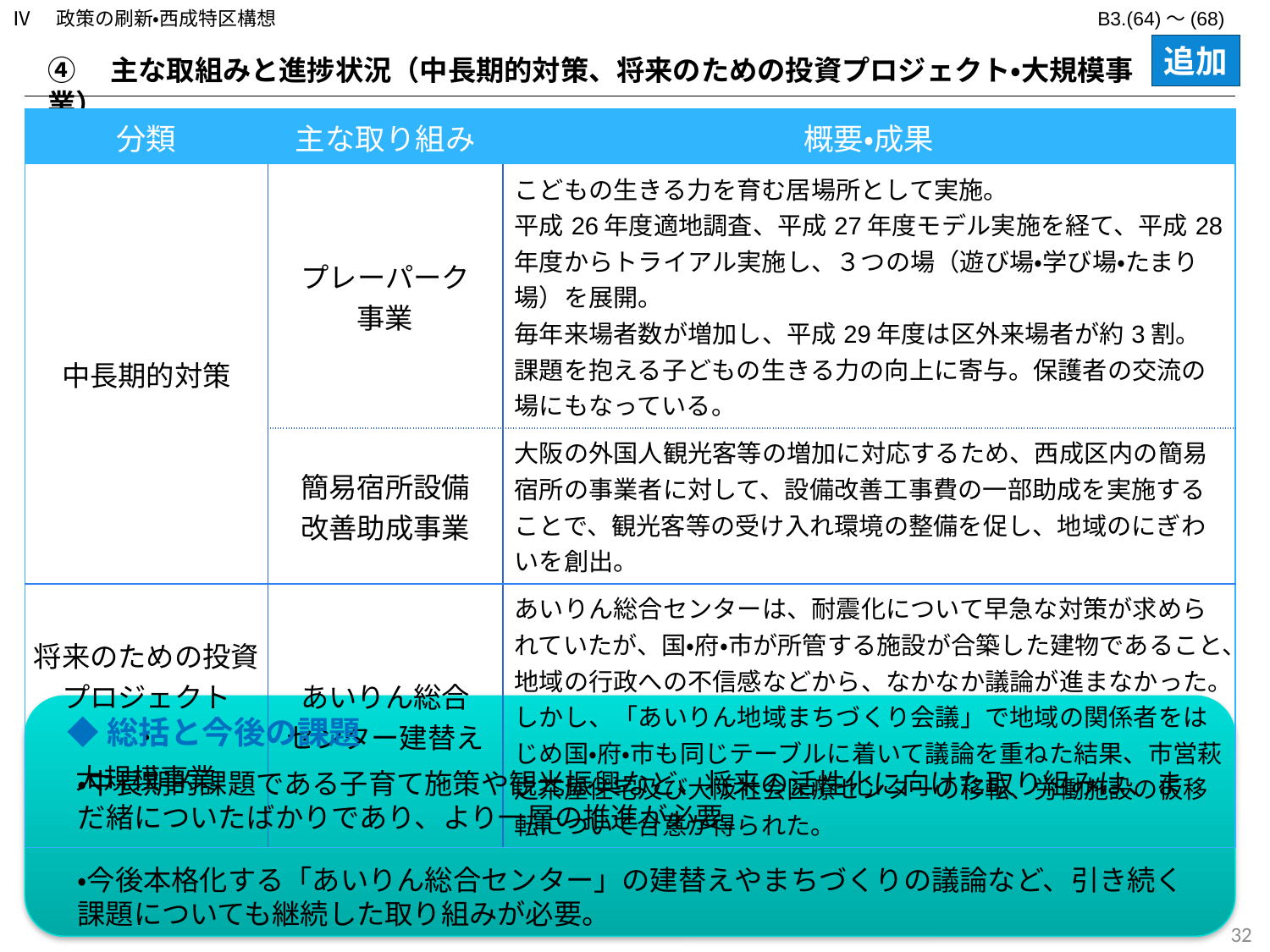

Ⅳ　政策の刷新・西成特区構想
B3.(64)～(68)
追加
④　主な取組みと進捗状況（中長期的対策、将来のための投資プロジェクト・大規模事業）
| 分類 | 主な取り組み | 概要・成果 |
| --- | --- | --- |
| 中長期的対策 | プレーパーク 事業 | こどもの生きる力を育む居場所として実施。 平成26年度適地調査、平成27年度モデル実施を経て、平成28年度からトライアル実施し、３つの場（遊び場・学び場・たまり場）を展開。 毎年来場者数が増加し、平成29年度は区外来場者が約3割。課題を抱える子どもの生きる力の向上に寄与。保護者の交流の場にもなっている。 |
|  | 簡易宿所設備 改善助成事業 | 大阪の外国人観光客等の増加に対応するため、西成区内の簡易宿所の事業者に対して、設備改善工事費の一部助成を実施することで、観光客等の受け入れ環境の整備を促し、地域のにぎわいを創出。 |
| 将来のための投資 プロジェクト ・ 大規模事業 | あいりん総合 センター建替え | あいりん総合センターは、耐震化について早急な対策が求められていたが、国・府・市が所管する施設が合築した建物であること、地域の行政への不信感などから、なかなか議論が進まなかった。 しかし、「あいりん地域まちづくり会議」で地域の関係者をはじめ国・府・市も同じテーブルに着いて議論を重ねた結果、市営萩之茶屋住宅及び大阪社会医療センターの移転、労働施設の仮移転について合意が得られた。 |

◆総括と今後の課題
・中長期的課題である子育て施策や観光振興など、将来の活性化に向けた取り組みは、まだ緒についたばかりであり、より一層の推進が必要。
・今後本格化する「あいりん総合センター」の建替えやまちづくりの議論など、引き続く課題についても継続した取り組みが必要。
32